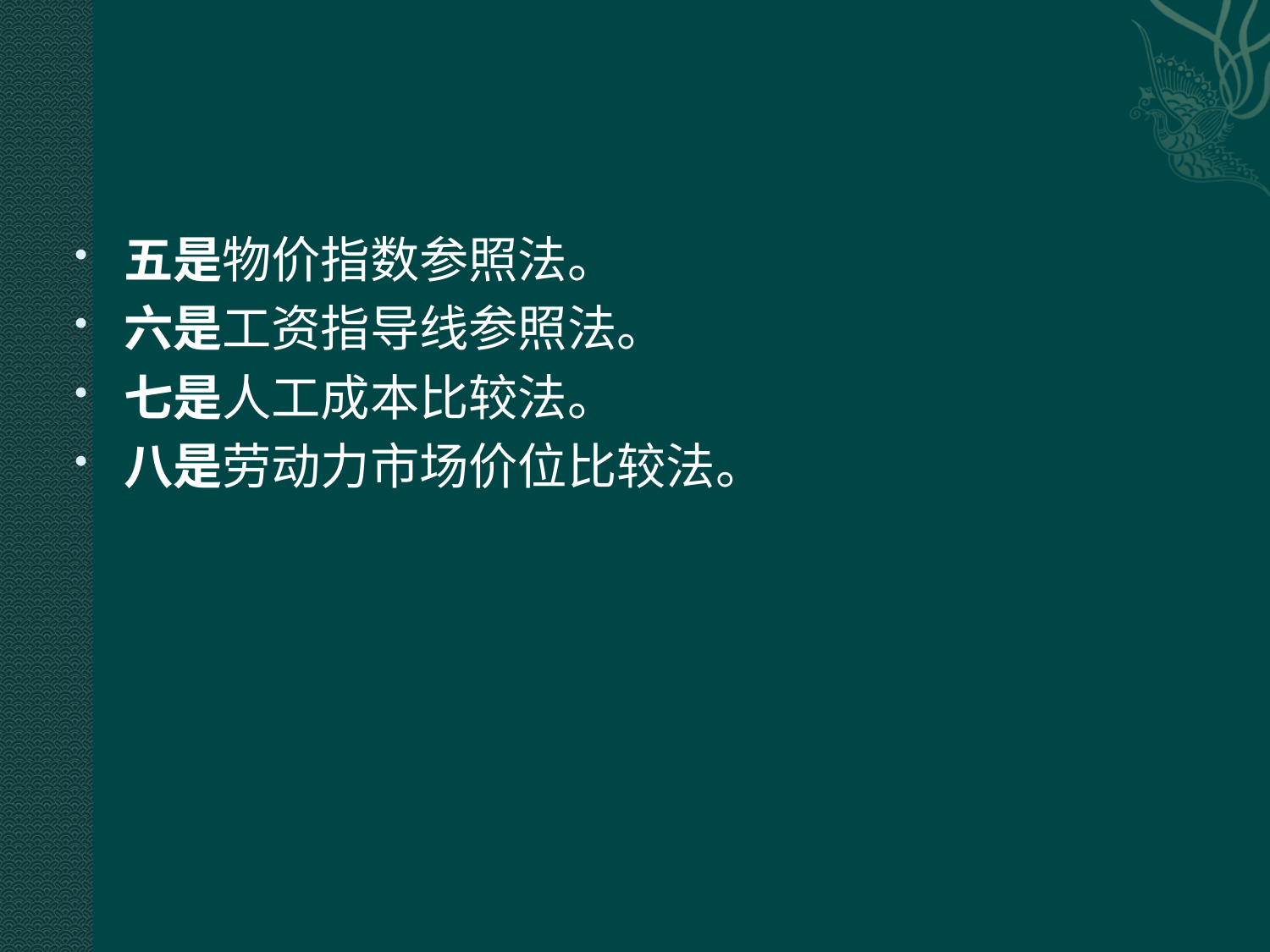

#
五是物价指数参照法。
六是工资指导线参照法。
七是人工成本比较法。
八是劳动力市场价位比较法。